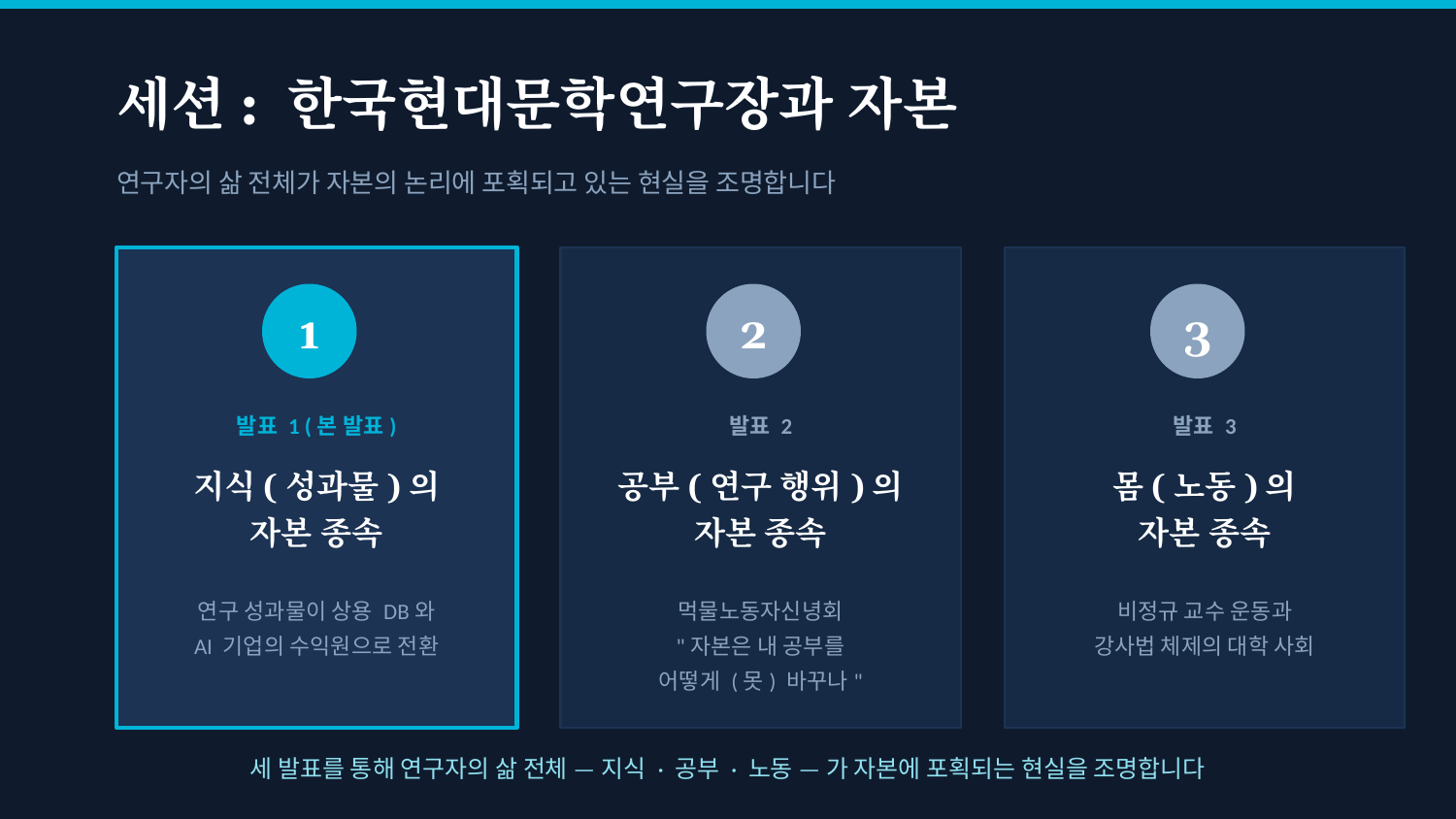

세션: 한국현대문학연구장과 자본
연구자의 삶 전체가 자본의 논리에 포획되고 있는 현실을 조명합니다

1

2

3
발표 1 (본 발표)
발표 2
발표 3
지식(성과물)의
자본 종속
공부(연구 행위)의
자본 종속
몸(노동)의
자본 종속
연구 성과물이 상용 DB와
AI 기업의 수익원으로 전환
먹물노동자신녕회
"자본은 내 공부를
어떻게 (못) 바꾸나"
비정규 교수 운동과
강사법 체제의 대학 사회
세 발표를 통해 연구자의 삶 전체 — 지식 · 공부 · 노동 — 가 자본에 포획되는 현실을 조명합니다